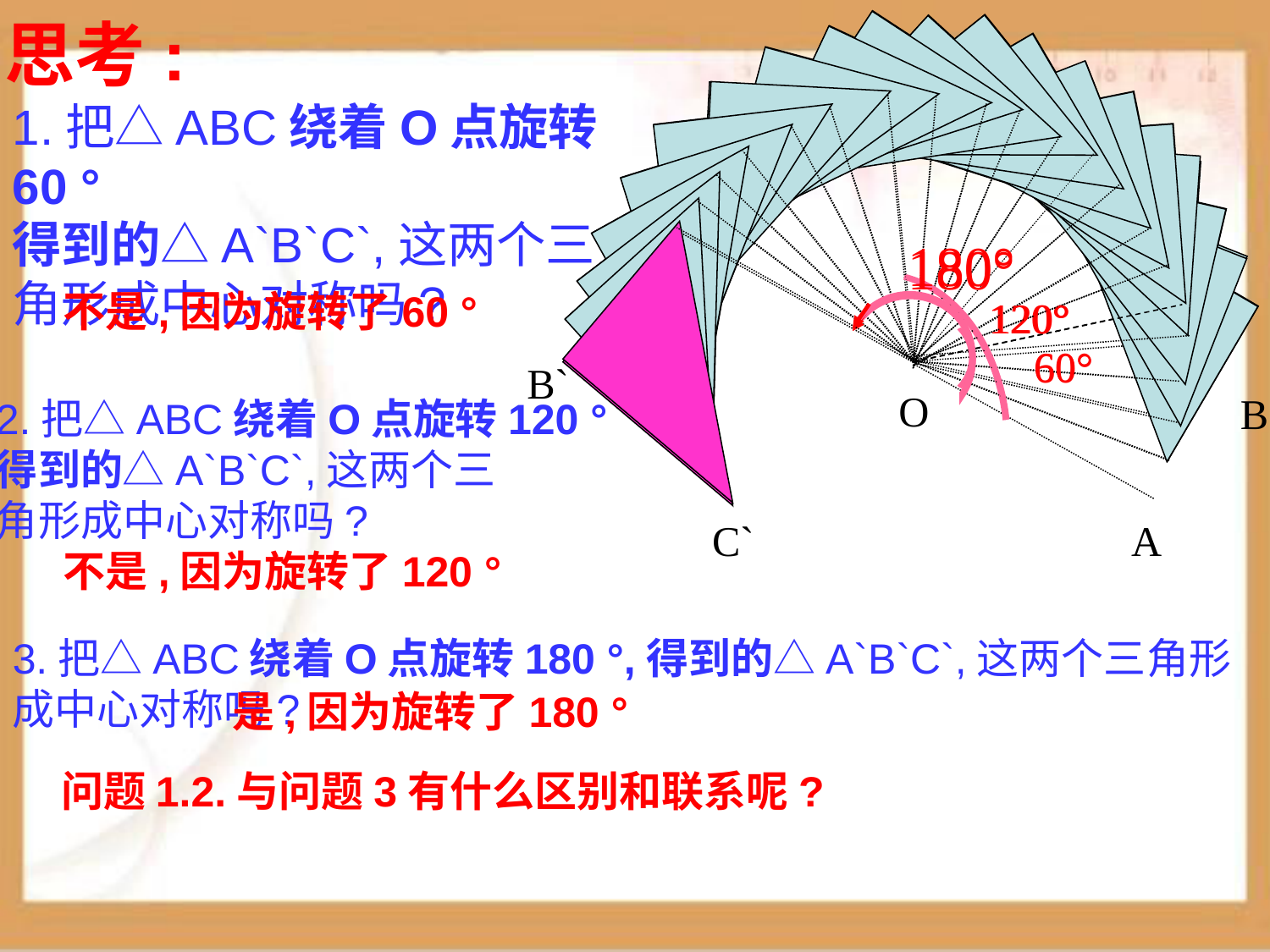

思考:

180°

120°

120°
1.把△ABC绕着O点旋转60 °
得到的△A`B`C`,这两个三
角形成中心对称吗?

）60°

）60°

A`

C

180°

不是,因为旋转了60 °

B`

O
B
2.把△ABC绕着O点旋转120 °
得到的△A`B`C`,这两个三
角形成中心对称吗?

C`
A
不是,因为旋转了120 °
3.把△ABC绕着O点旋转180 °,得到的△A`B`C`,这两个三角形成中心对称吗?

是,因为旋转了180 °
问题1.2.与问题3有什么区别和联系呢?